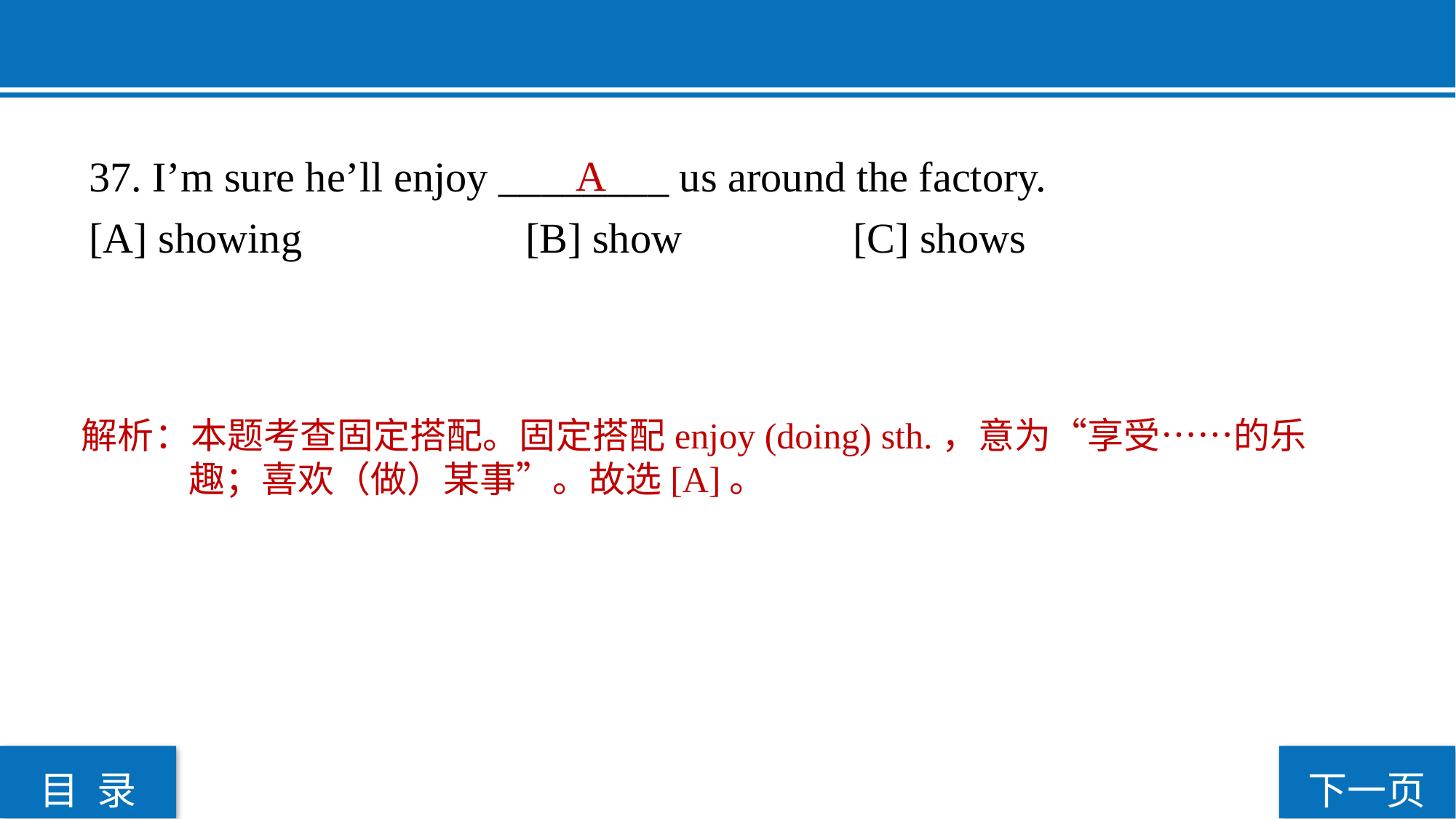

37. I’m sure he’ll enjoy ________ us around the factory.
[A] showing 		[B] show 		[C] shows
A
解析：本题考查固定搭配。固定搭配enjoy (doing) sth.，意为“享受……的乐趣；喜欢（做）某事”。故选[A]。